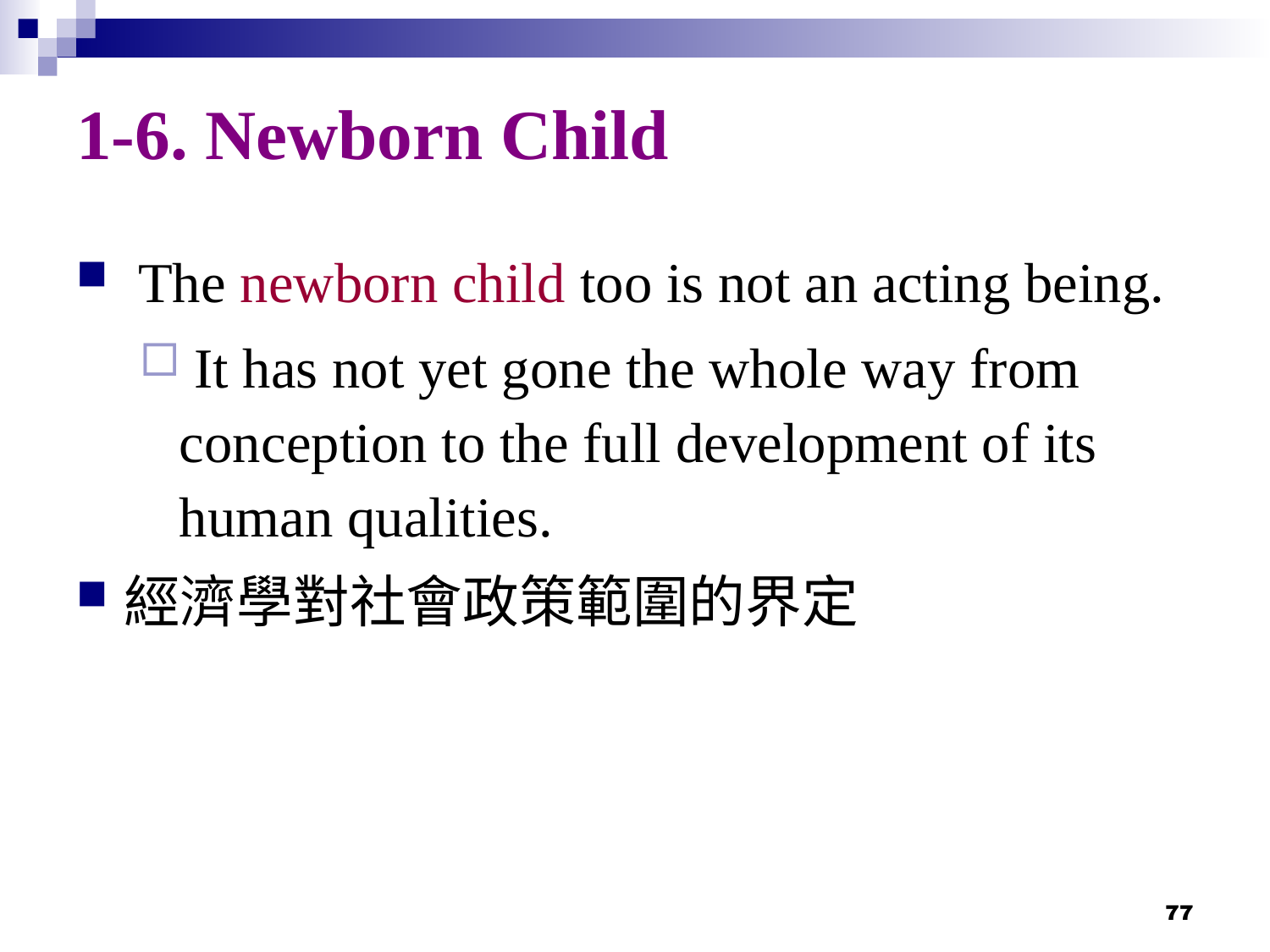

# 1-6. Newborn Child
 The newborn child too is not an acting being.
 It has not yet gone the whole way from conception to the full development of its human qualities.
經濟學對社會政策範圍的界定
77